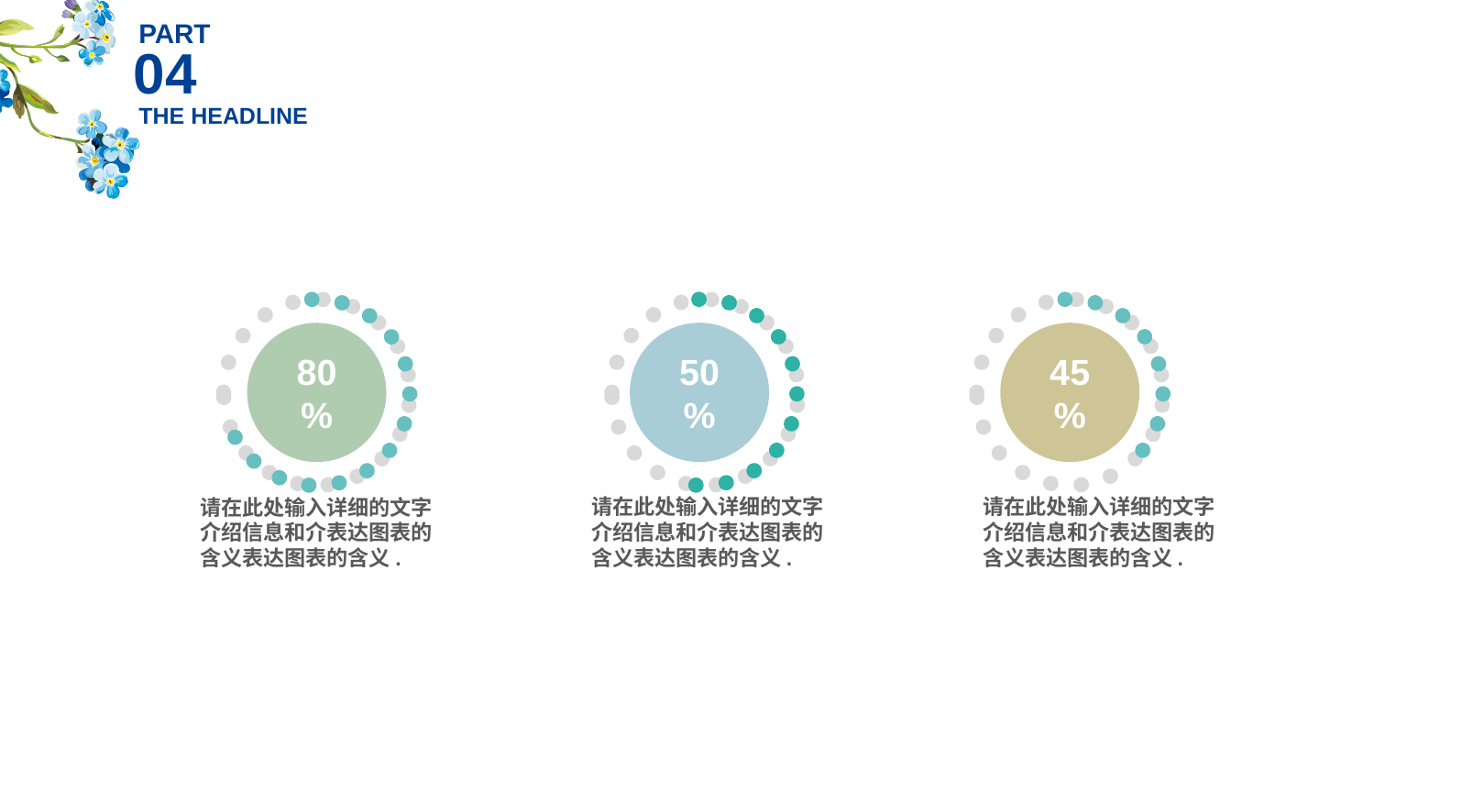

PART
04
THE HEADLINE

50%
45%
80%
请在此处输入详细的文字介绍信息和介表达图表的含义表达图表的含义.
请在此处输入详细的文字介绍信息和介表达图表的含义表达图表的含义.
请在此处输入详细的文字介绍信息和介表达图表的含义表达图表的含义.